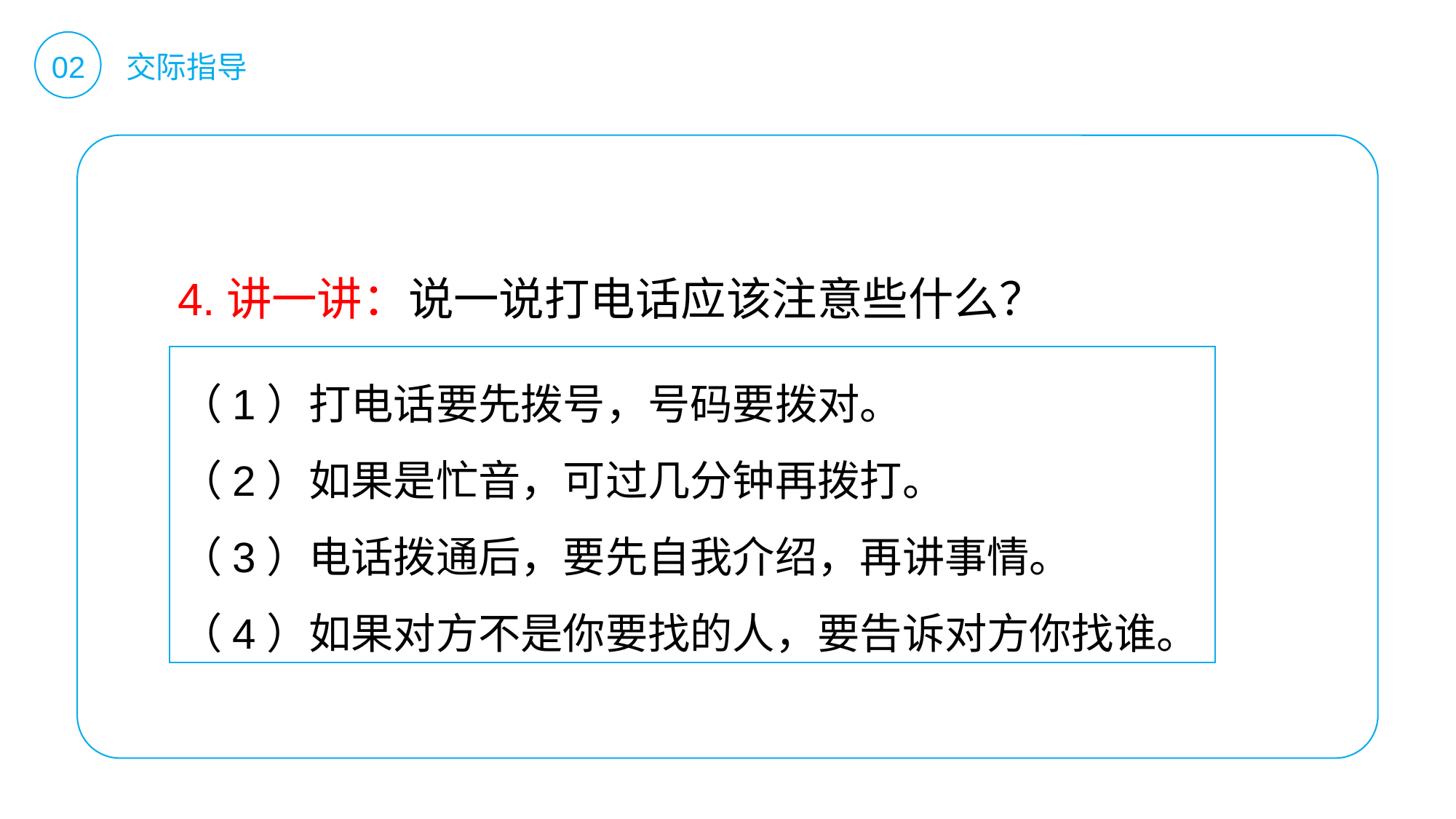

02    交际指导

4.讲一讲：说一说打电话应该注意些什么？
（1）打电话要先拨号，号码要拨对。
（2）如果是忙音，可过几分钟再拨打。
（3）电话拨通后，要先自我介绍，再讲事情。
（4）如果对方不是你要找的人，要告诉对方你找谁。